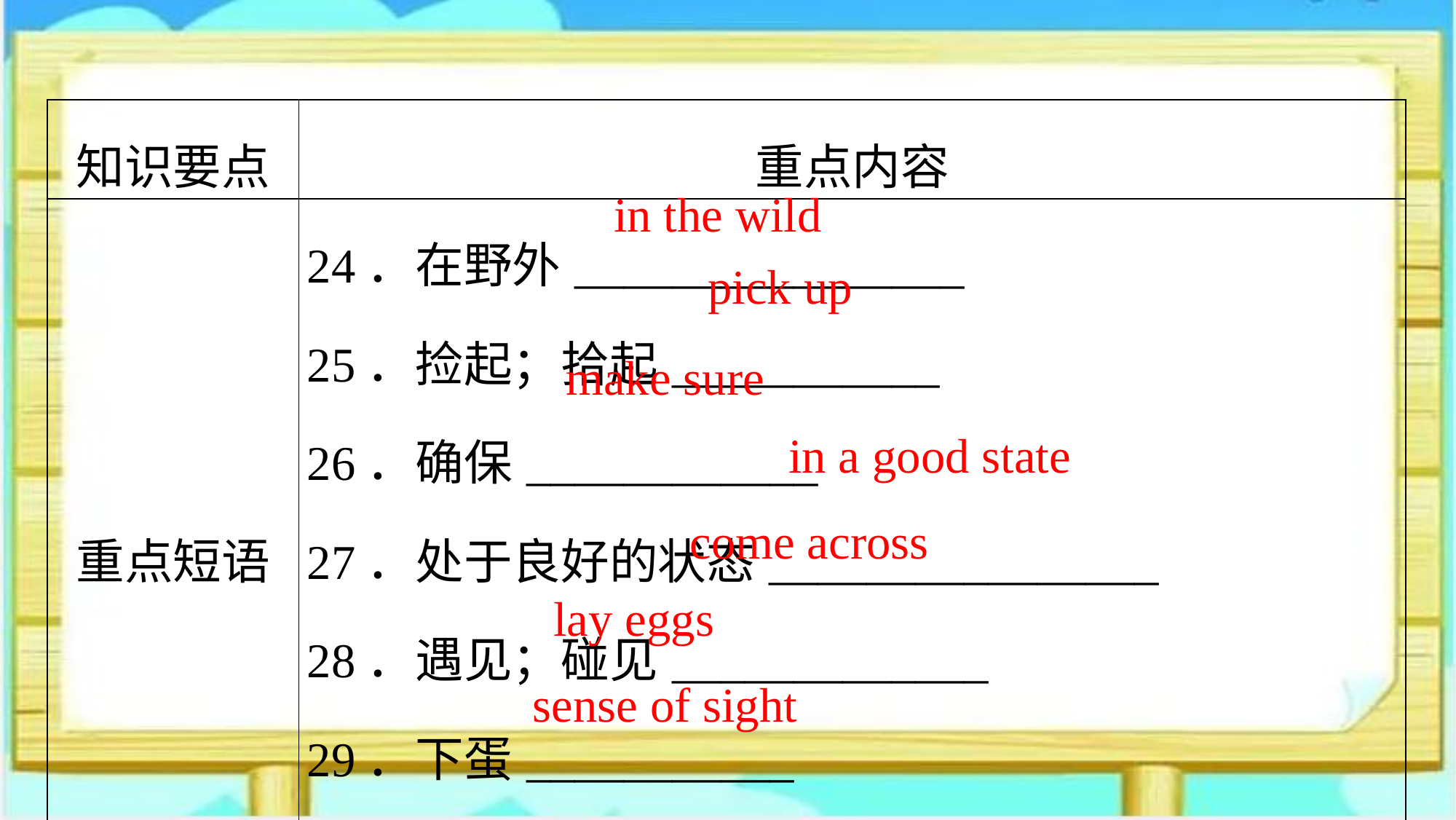

| 知识要点 | 重点内容 |
| --- | --- |
| 重点短语 | 24．在野外\_\_\_\_\_\_\_\_\_\_\_\_\_\_\_\_ 25．捡起；拾起\_\_\_\_\_\_\_\_\_\_\_ 26．确保\_\_\_\_\_\_\_\_\_\_\_\_ 27．处于良好的状态\_\_\_\_\_\_\_\_\_\_\_\_\_\_\_\_ 28．遇见；碰见\_\_\_\_\_\_\_\_\_\_\_\_\_ 29．下蛋\_\_\_\_\_\_\_\_\_\_\_ 30．视觉\_\_\_\_\_\_\_\_\_\_\_\_\_\_\_\_ |
in the wild
pick up
make sure
in a good state
come across
lay eggs
sense of sight